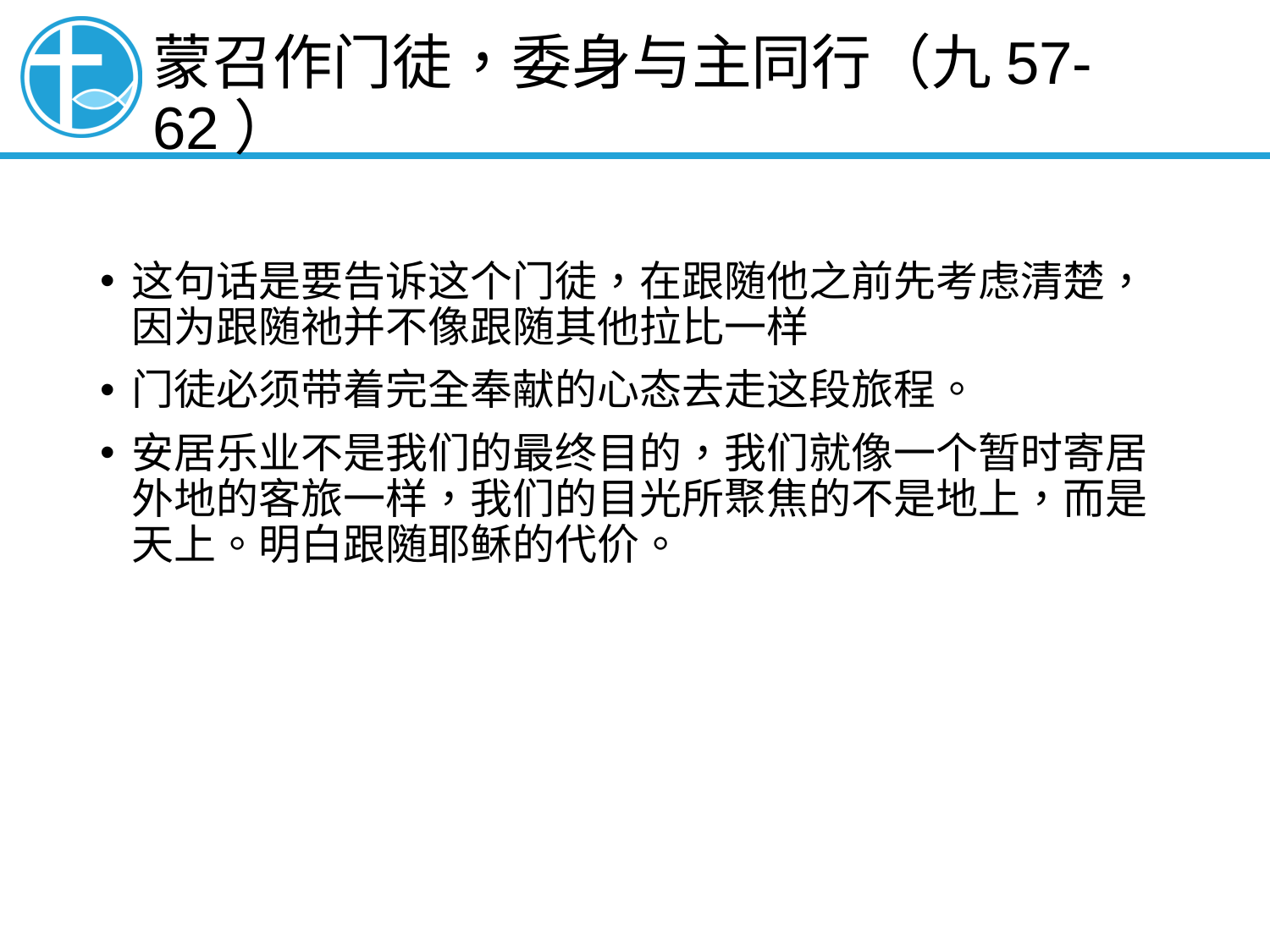

# 蒙召作门徒，委身与主同行（九57-62）
这句话是要告诉这个门徒，在跟随他之前先考虑清楚，因为跟随祂并不像跟随其他拉比一样
门徒必须带着完全奉献的心态去走这段旅程。
安居乐业不是我们的最终目的，我们就像一个暂时寄居外地的客旅一样，我们的目光所聚焦的不是地上，而是天上。明白跟随耶稣的代价。